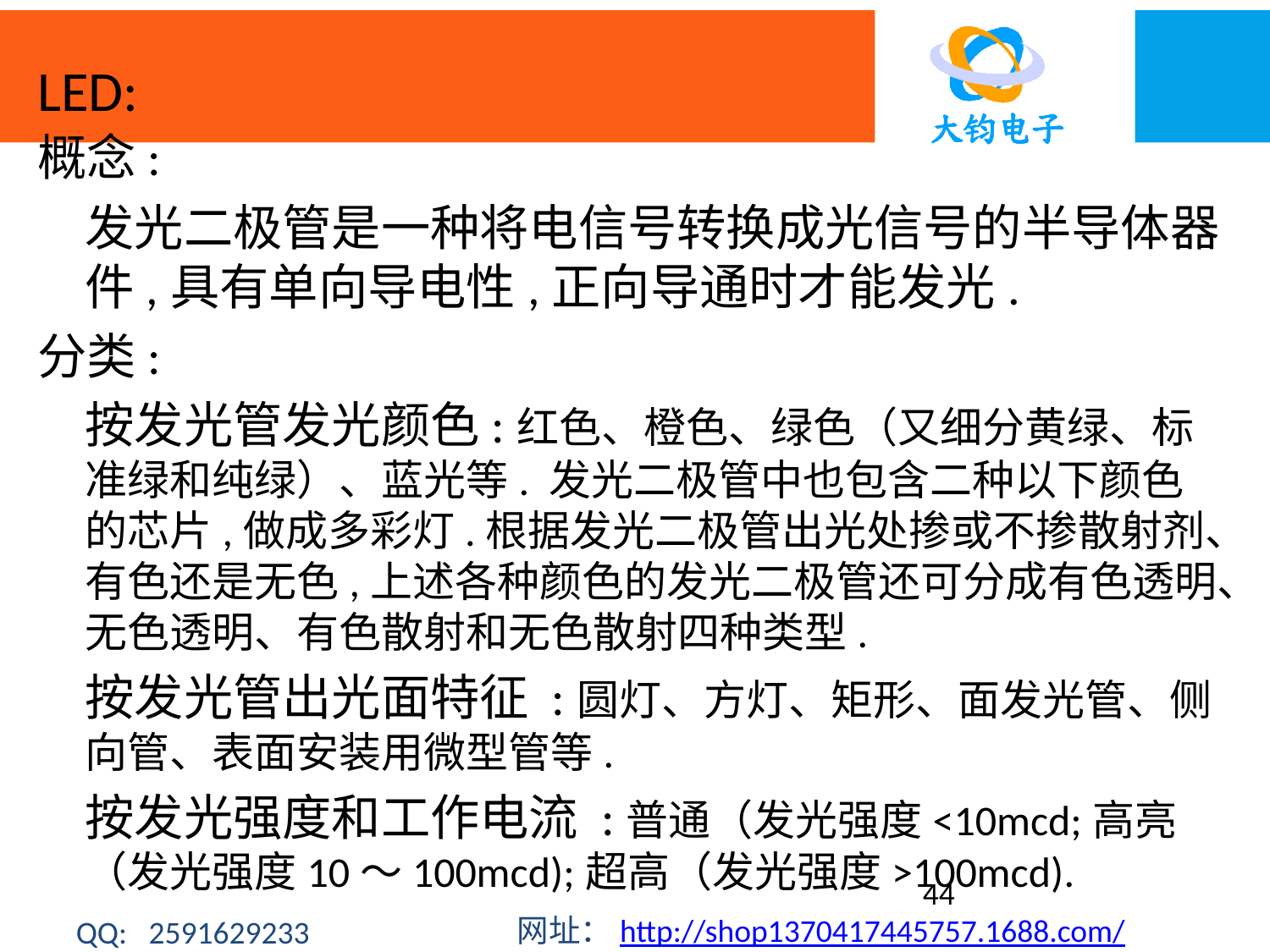

LED:
概念:
	发光二极管是一种将电信号转换成光信号的半导体器件,具有单向导电性,正向导通时才能发光.
分类:
	按发光管发光颜色:红色、橙色、绿色（又细分黄绿、标准绿和纯绿）、蓝光等. 发光二极管中也包含二种以下颜色的芯片,做成多彩灯.根据发光二极管出光处掺或不掺散射剂、有色还是无色,上述各种颜色的发光二极管还可分成有色透明、无色透明、有色散射和无色散射四种类型.
	按发光管出光面特征 :圆灯、方灯、矩形、面发光管、侧向管、表面安装用微型管等.
	按发光强度和工作电流 :普通（发光强度<10mcd;高亮（发光强度10～100mcd);超高（发光强度>100mcd).
44